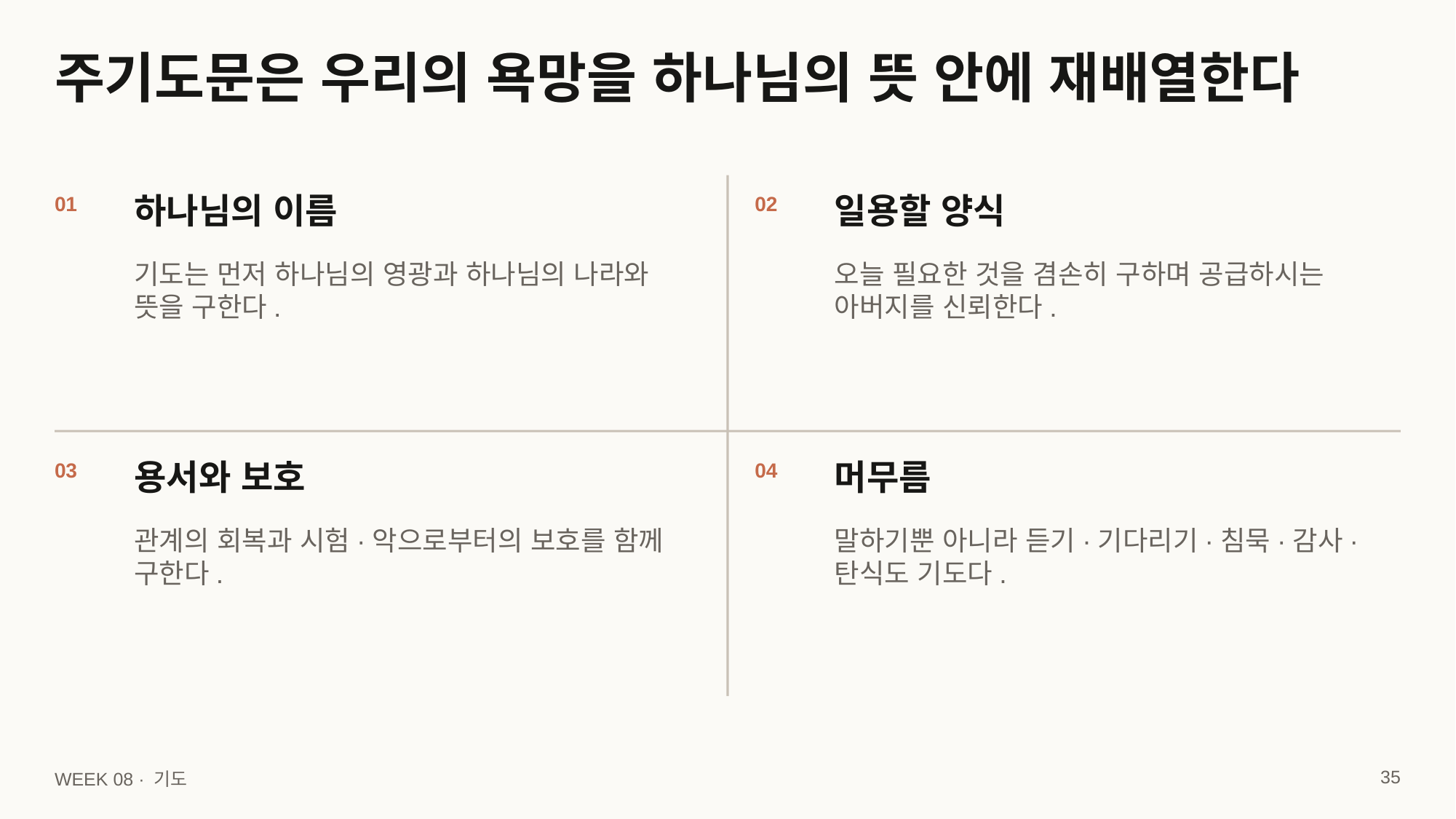

주기도문은 우리의 욕망을 하나님의 뜻 안에 재배열한다

하나님의 이름
일용할 양식
01
02
기도는 먼저 하나님의 영광과 하나님의 나라와 뜻을 구한다.
오늘 필요한 것을 겸손히 구하며 공급하시는 아버지를 신뢰한다.

용서와 보호
머무름
03
04
관계의 회복과 시험·악으로부터의 보호를 함께 구한다.
말하기뿐 아니라 듣기·기다리기·침묵·감사·탄식도 기도다.
35
WEEK 08 · 기도